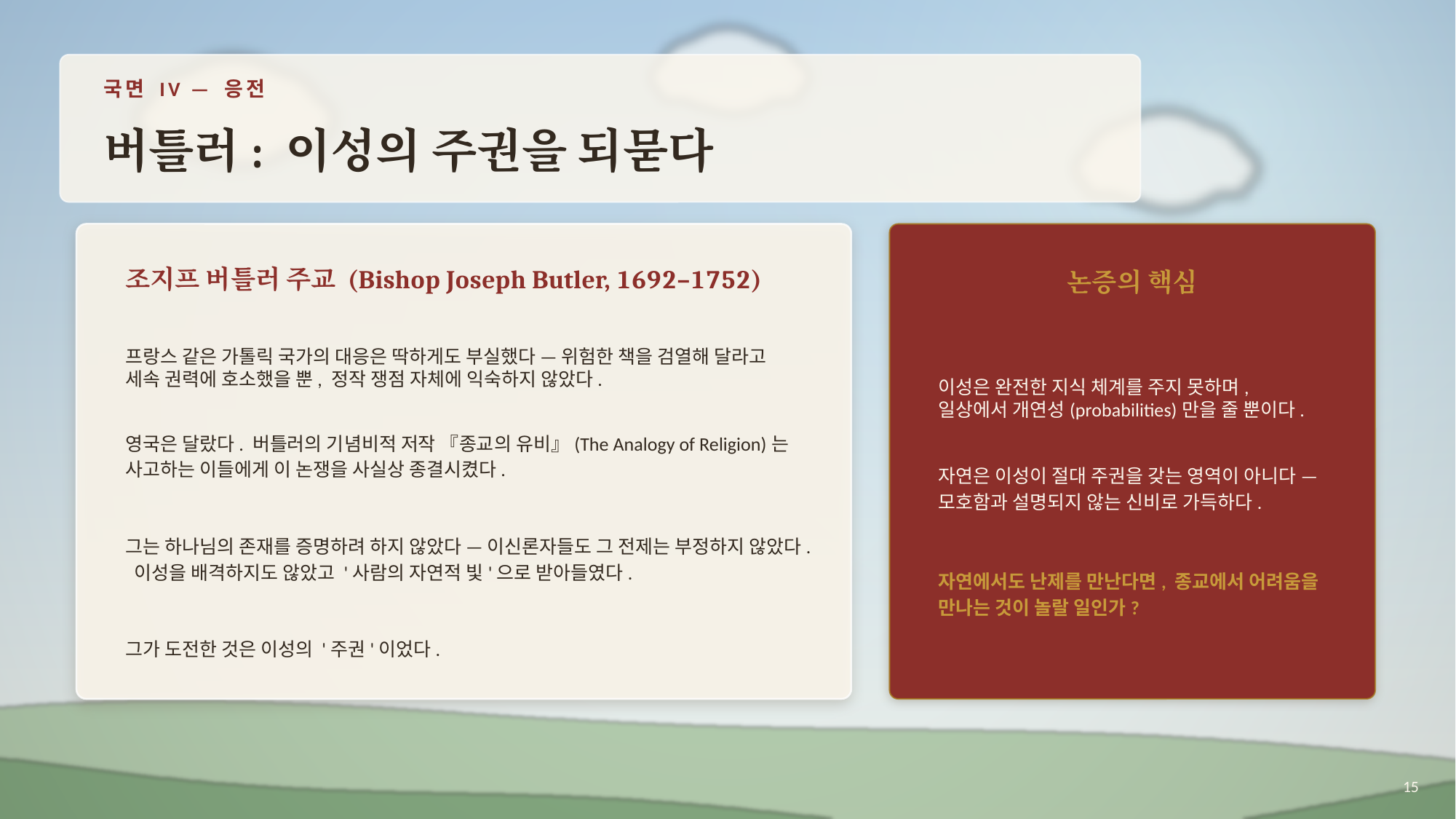

국면 IV — 응전
버틀러: 이성의 주권을 되묻다

조지프 버틀러 주교 (Bishop Joseph Butler, 1692–1752)
논증의 핵심
프랑스 같은 가톨릭 국가의 대응은 딱하게도 부실했다 — 위험한 책을 검열해 달라고 세속 권력에 호소했을 뿐, 정작 쟁점 자체에 익숙하지 않았다.

영국은 달랐다. 버틀러의 기념비적 저작 『종교의 유비』(The Analogy of Religion)는 사고하는 이들에게 이 논쟁을 사실상 종결시켰다.

그는 하나님의 존재를 증명하려 하지 않았다 — 이신론자들도 그 전제는 부정하지 않았다. 이성을 배격하지도 않았고 '사람의 자연적 빛'으로 받아들였다.

그가 도전한 것은 이성의 '주권'이었다.
이성은 완전한 지식 체계를 주지 못하며, 일상에서 개연성(probabilities)만을 줄 뿐이다.

자연은 이성이 절대 주권을 갖는 영역이 아니다 — 모호함과 설명되지 않는 신비로 가득하다.

자연에서도 난제를 만난다면, 종교에서 어려움을 만나는 것이 놀랄 일인가?
15